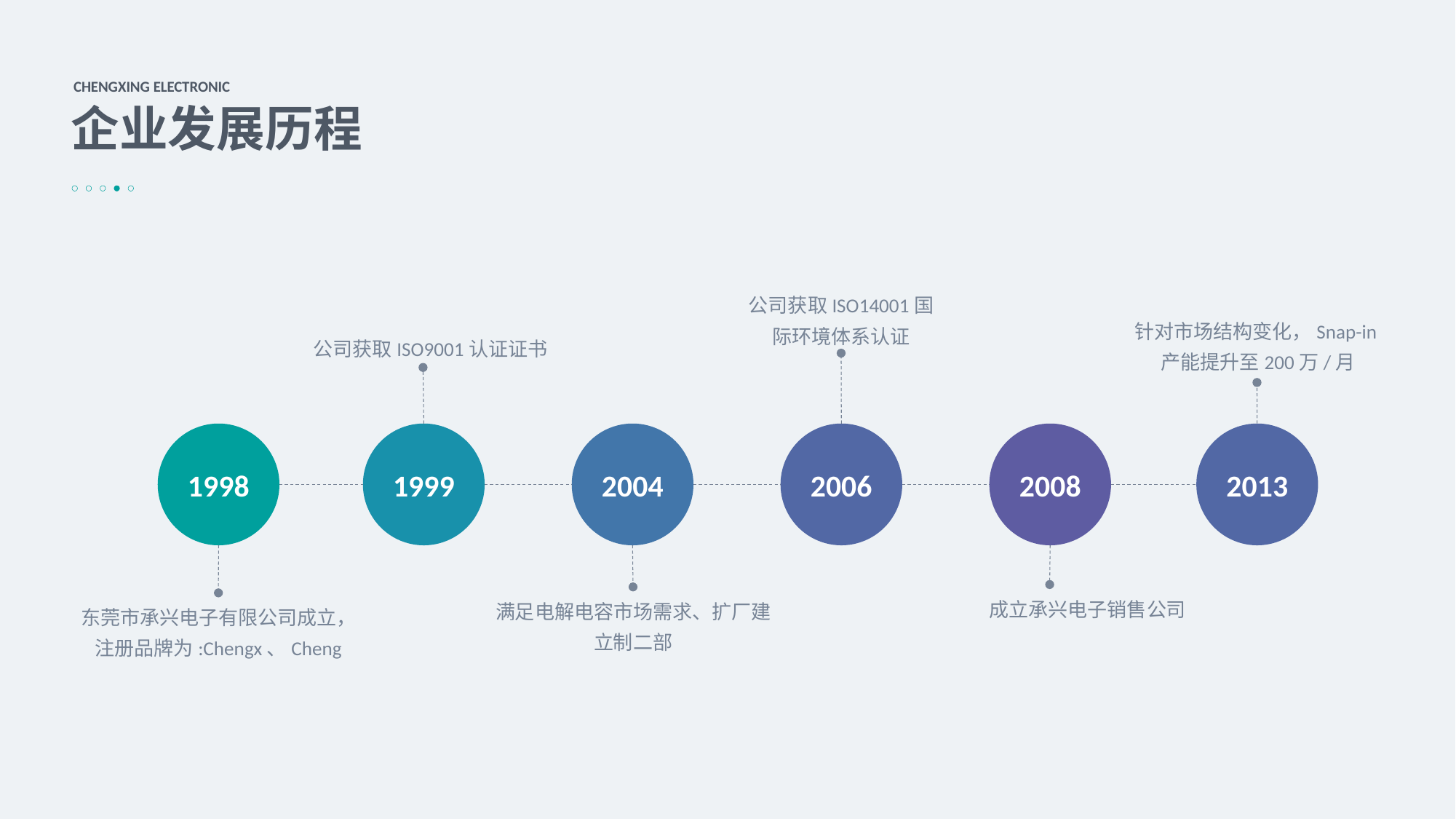

CHENGXING ELECTRONIC
企业发展历程

公司获取ISO14001国际环境体系认证
针对市场结构变化，Snap-in产能提升至200万/月
公司获取ISO9001认证证书
1998
1999
2004
2006
2008
2013
成立承兴电子销售公司
满足电解电容市场需求、扩厂建立制二部
东莞市承兴电子有限公司成立，注册品牌为:Chengx、Cheng